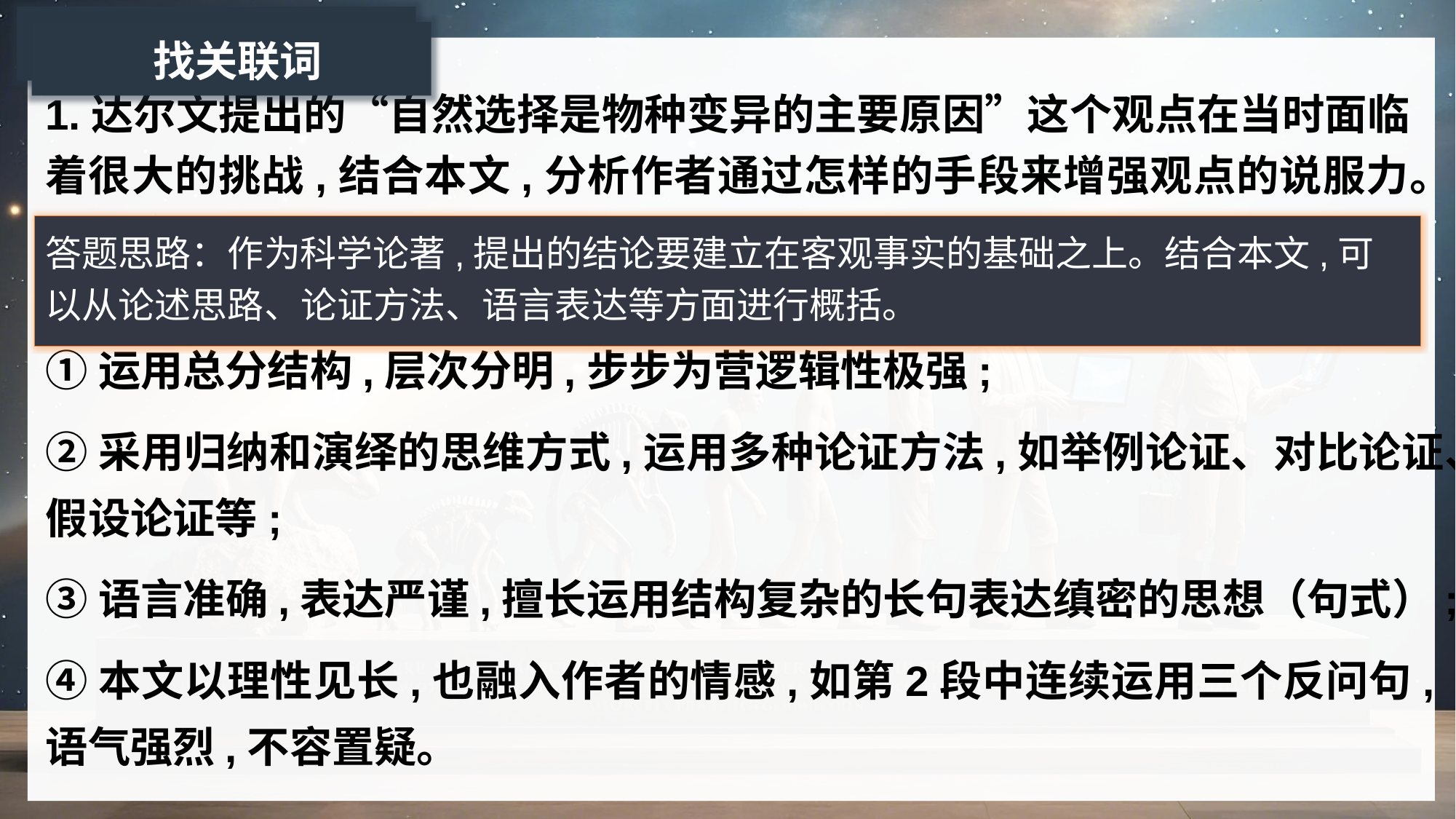

问题探究

找关联词

1.达尔文提出的“自然选择是物种变异的主要原因”这个观点在当时面临着很大的挑战,结合本文,分析作者通过怎样的手段来增强观点的说服力。
答题思路：作为科学论著,提出的结论要建立在客观事实的基础之上。结合本文,可以从论述思路、论证方法、语言表达等方面进行概括。
①运用总分结构,层次分明,步步为营逻辑性极强;
②采用归纳和演绎的思维方式,运用多种论证方法,如举例论证、对比论证、假设论证等;
③语言准确,表达严谨,擅长运用结构复杂的长句表达缜密的思想（句式）;
④本文以理性见长,也融入作者的情感,如第2段中连续运用三个反问句,语气强烈,不容置疑。